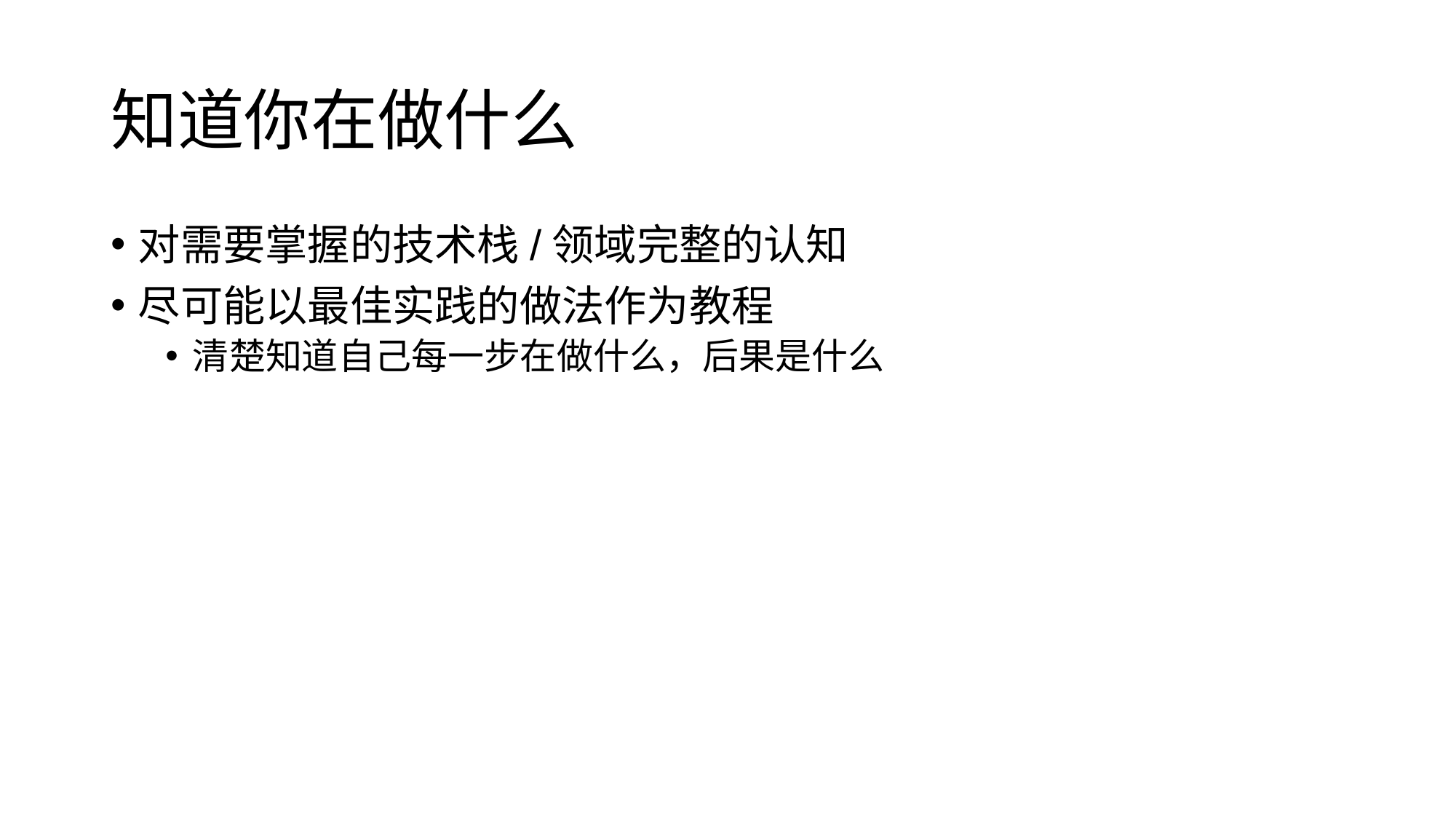

# 知道你在做什么
对需要掌握的技术栈/领域完整的认知
尽可能以最佳实践的做法作为教程
清楚知道自己每一步在做什么，后果是什么